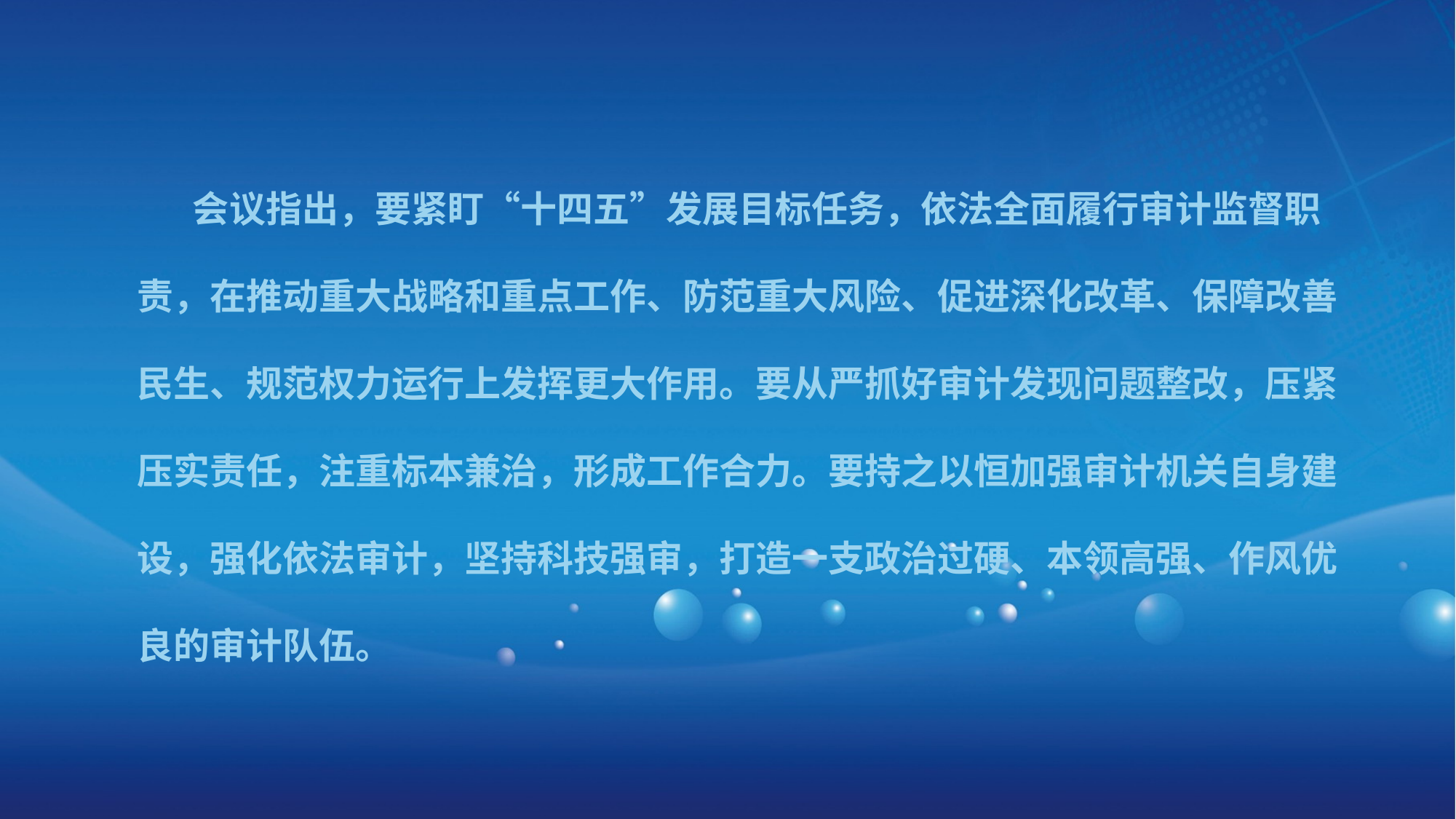

会议指出，要紧盯“十四五”发展目标任务，依法全面履行审计监督职责，在推动重大战略和重点工作、防范重大风险、促进深化改革、保障改善民生、规范权力运行上发挥更大作用。要从严抓好审计发现问题整改，压紧压实责任，注重标本兼治，形成工作合力。要持之以恒加强审计机关自身建设，强化依法审计，坚持科技强审，打造一支政治过硬、本领高强、作风优良的审计队伍。